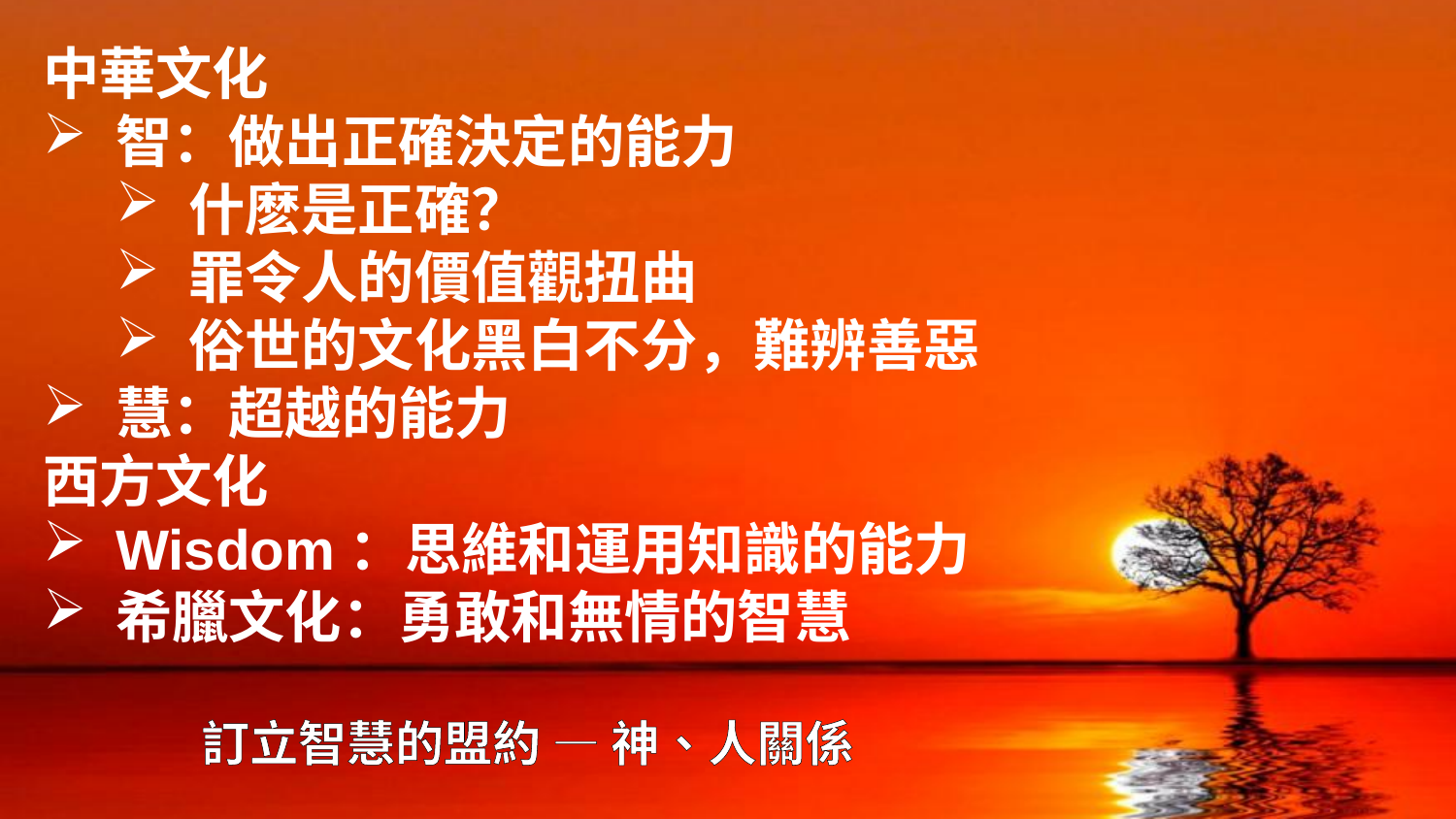

中華文化
智：做出正確決定的能力
什麽是正確？
罪令人的價值觀扭曲
俗世的文化黑白不分，難辨善惡
慧：超越的能力
西方文化
Wisdom：思維和運用知識的能力
希臘文化：勇敢和無情的智慧
# 訂立智慧的盟約 — 神、人關係